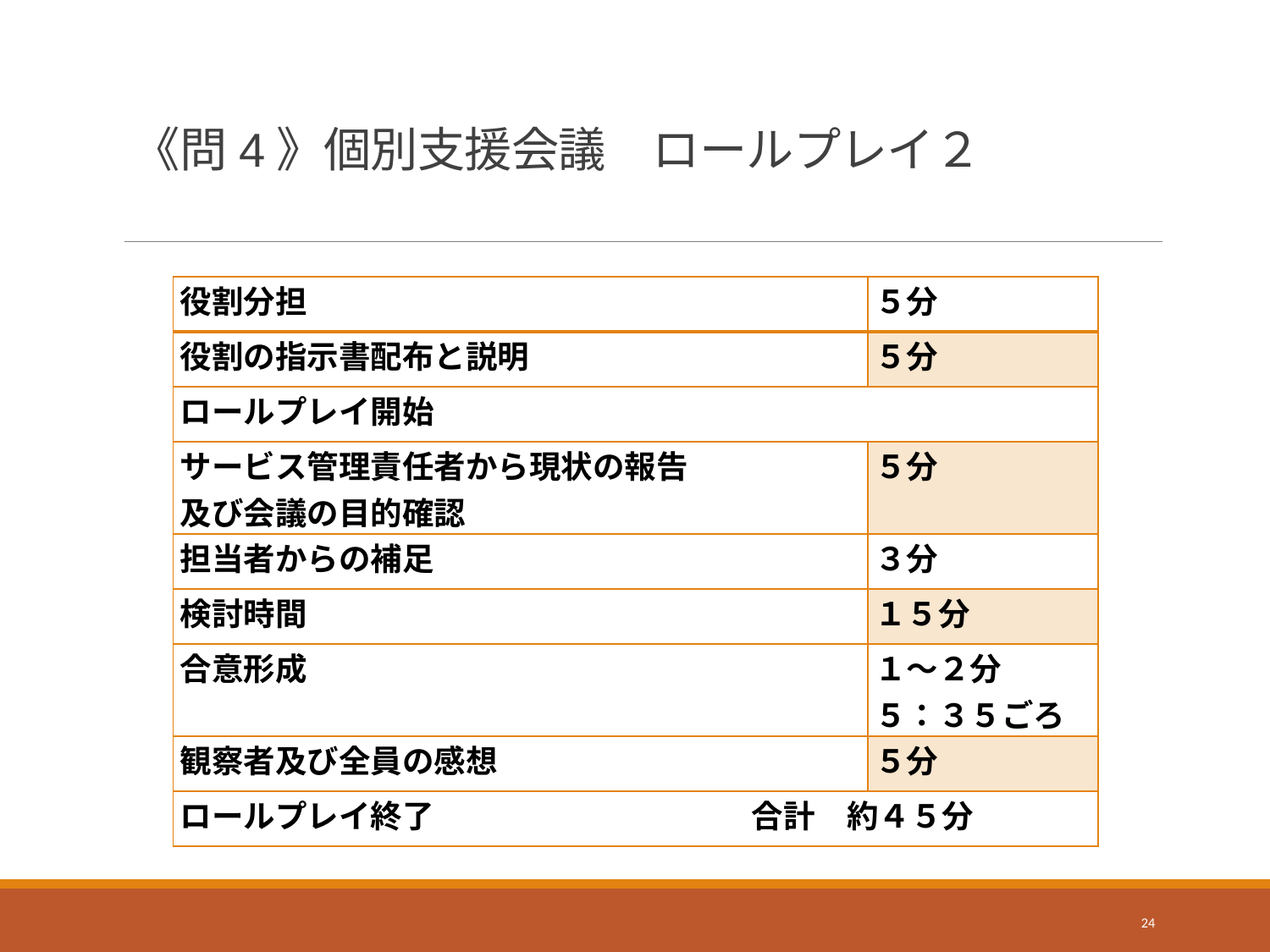

# 《問4》個別支援会議　ロールプレイ２
| 役割分担 | ５分 |
| --- | --- |
| 役割の指示書配布と説明 | ５分 |
| ロールプレイ開始 |  |
| サービス管理責任者から現状の報告 及び会議の目的確認 | ５分 |
| 担当者からの補足 | ３分 |
| 検討時間 | １５分 |
| 合意形成 | １〜２分 ５：３５ごろ |
| 観察者及び全員の感想 | ５分 |
| ロールプレイ終了　　　　　　　　　　合計　約４５分 |  |
24